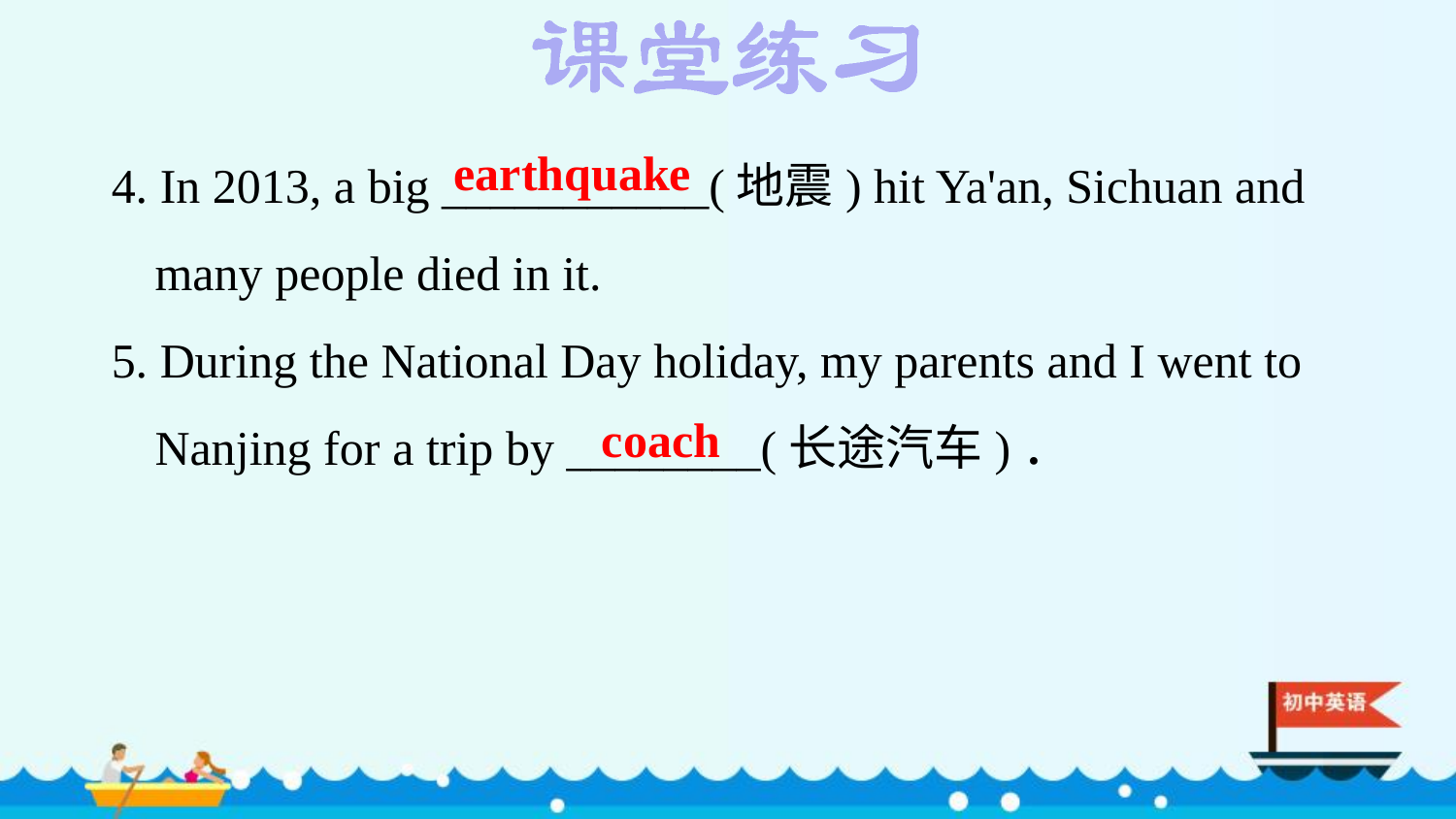

4. In 2013, a big ___________(地震) hit Ya'an, Sichuan and many people died in it.
5. During the National Day holiday, my parents and I went to Nanjing for a trip by ________(长途汽车)．
earthquake
coach